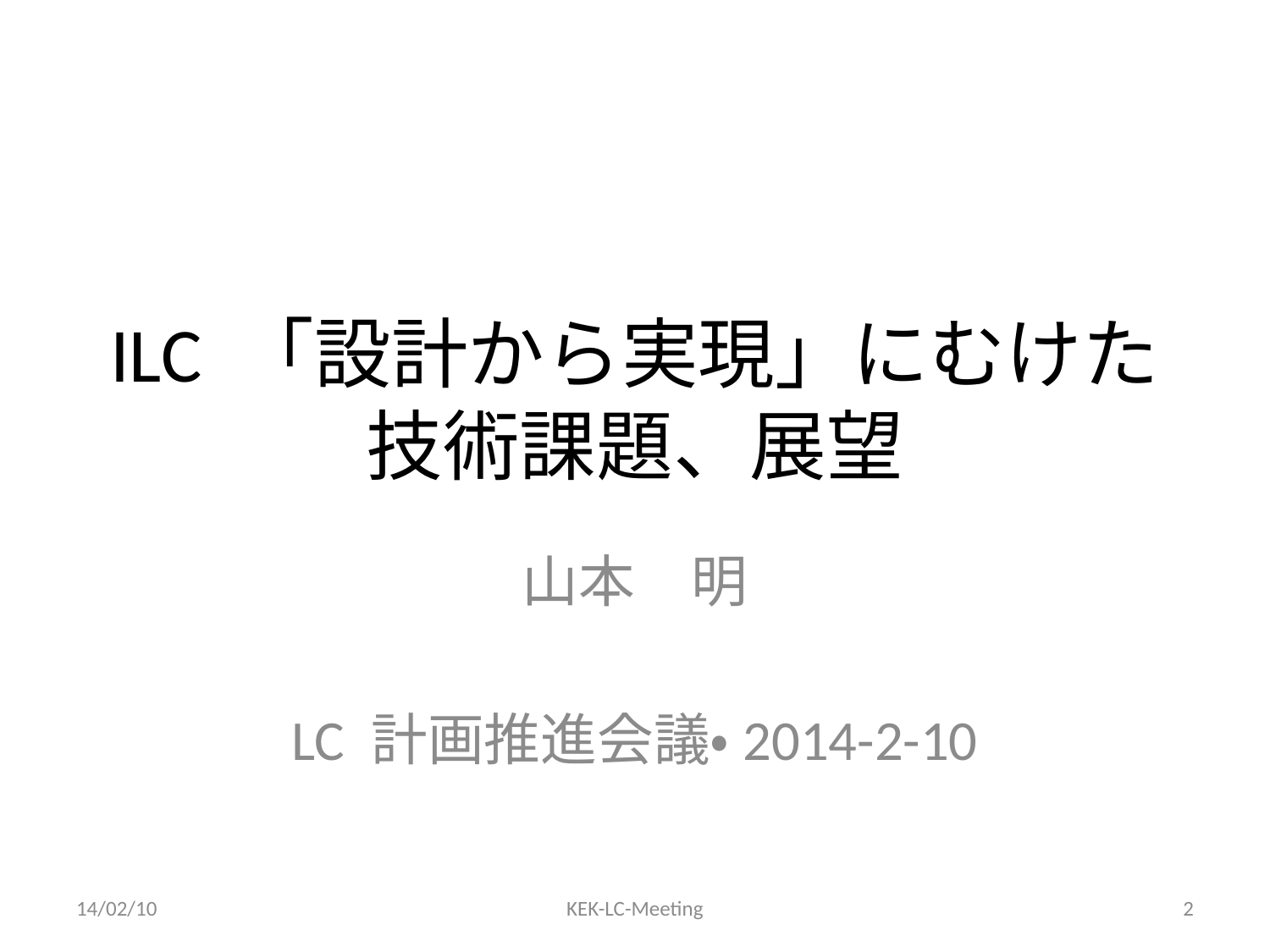

# ILC 「設計から実現」にむけた 技術課題、展望
山本　明

LC 計画推進会議・2014-2-10
14/02/10
KEK-LC-Meeting
2